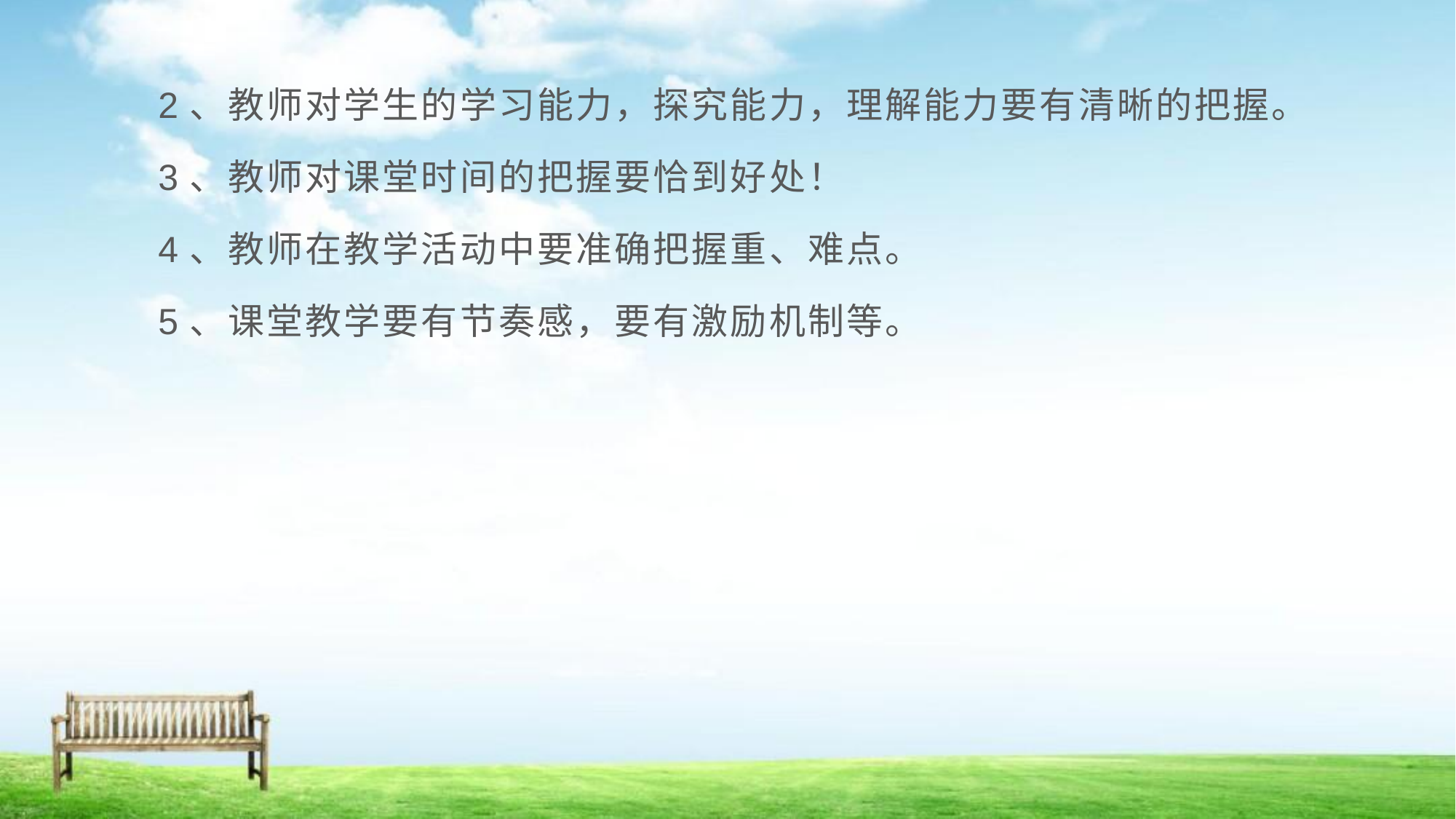

2、教师对学生的学习能力，探究能力，理解能力要有清晰的把握。
      3、教师对课堂时间的把握要恰到好处！
      4、教师在教学活动中要准确把握重、难点。
      5、课堂教学要有节奏感，要有激励机制等。